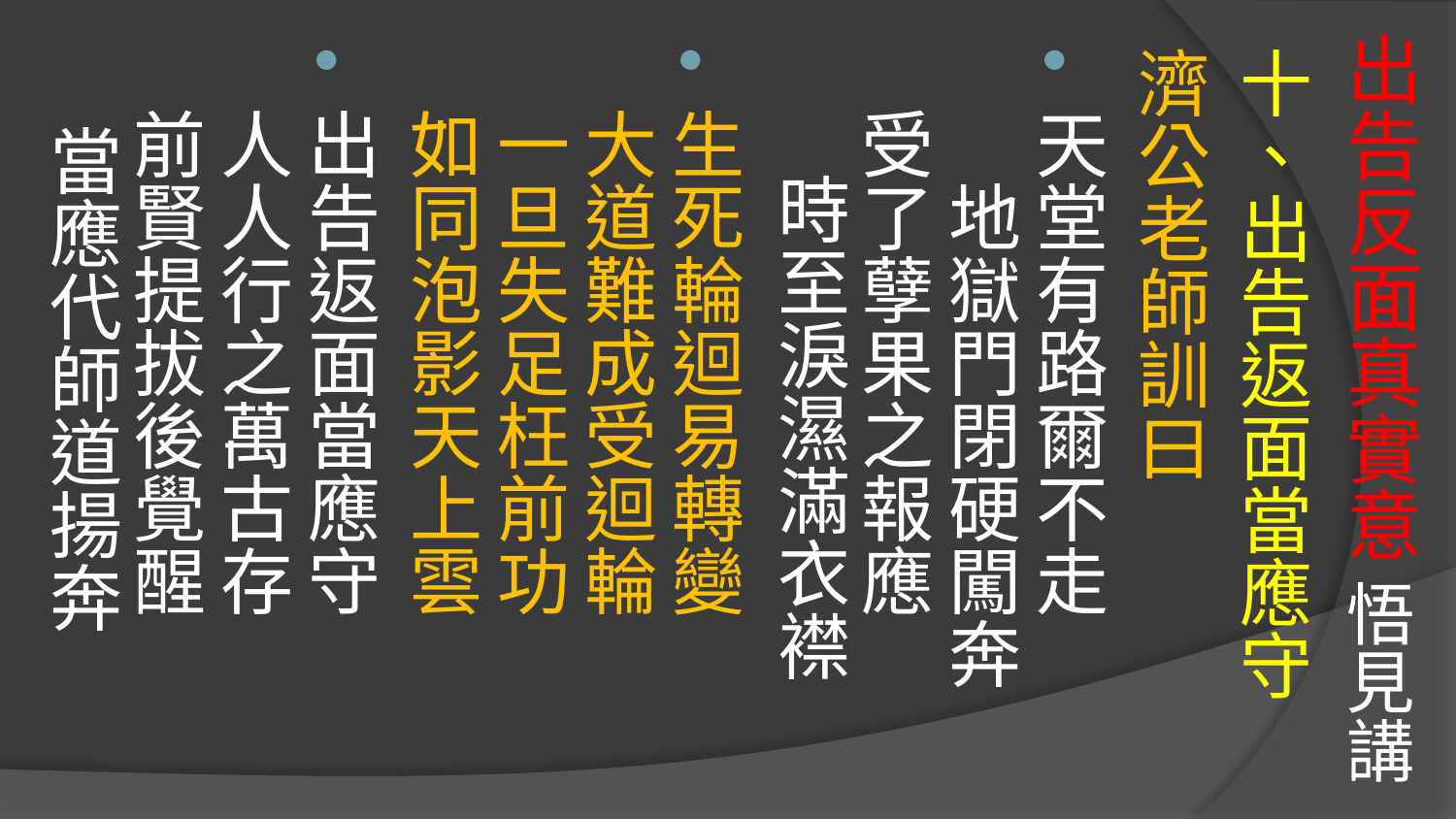

# 出告反面真實意 悟見講
十、出告返面當應守
濟公老師訓曰
天堂有路爾不走           　地獄門閉硬闖奔
受了孽果之報應　          時至淚濕滿衣襟
生死輪迴易轉變　  大道難成受迴輪
一旦失足枉前功　  如同泡影天上雲
出告返面當應守　  人人行之萬古存
前賢提拔後覺醒　       當應代師道揚奔